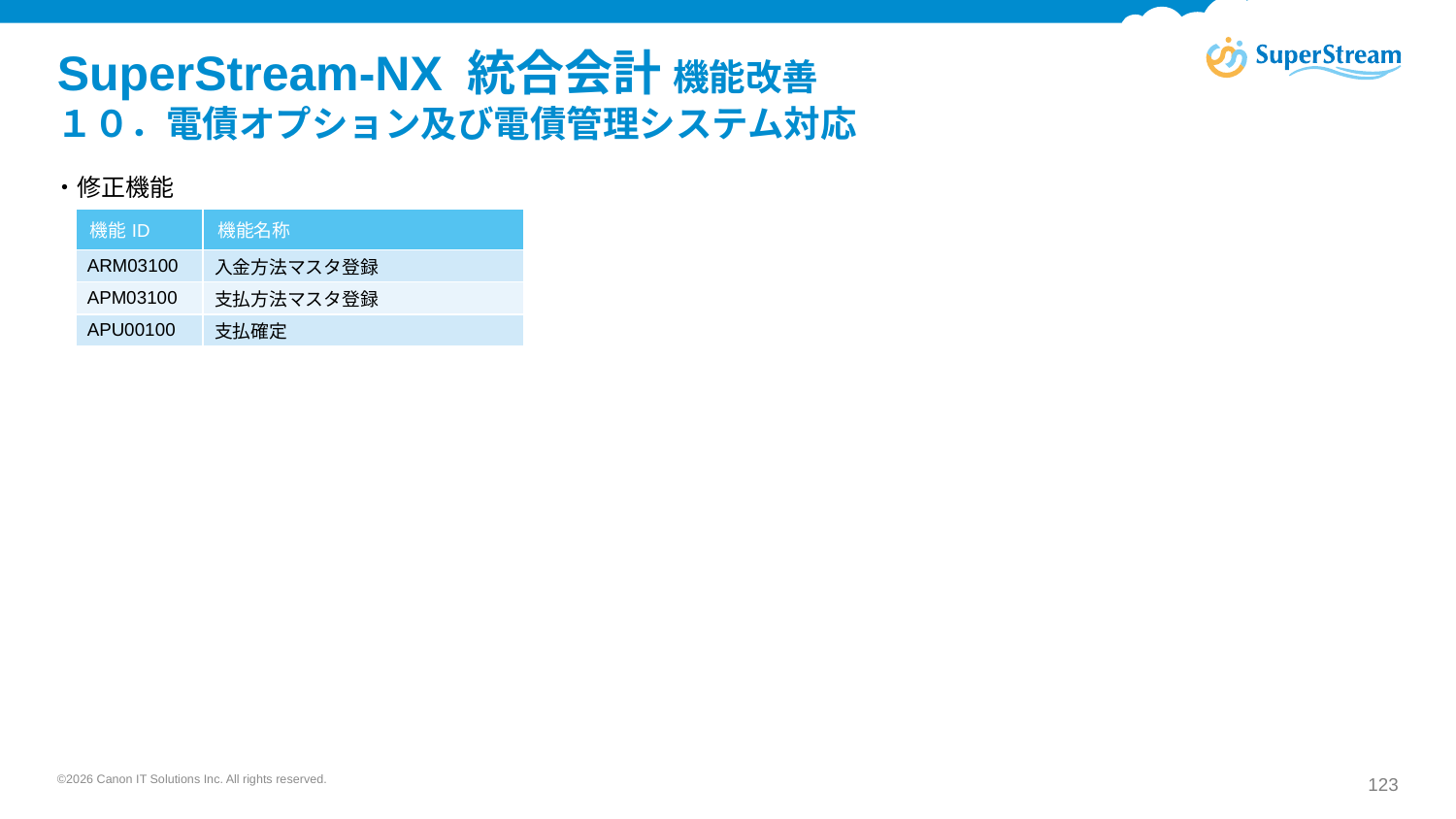

# SuperStream-NX 統合会計 機能改善 １０．電債オプション及び電債管理システム対応
・修正機能
| 機能ID | 機能名称 |
| --- | --- |
| ARM03100 | 入金方法マスタ登録 |
| APM03100 | 支払方法マスタ登録 |
| APU00100 | 支払確定 |
©2026 Canon IT Solutions Inc. All rights reserved.
123